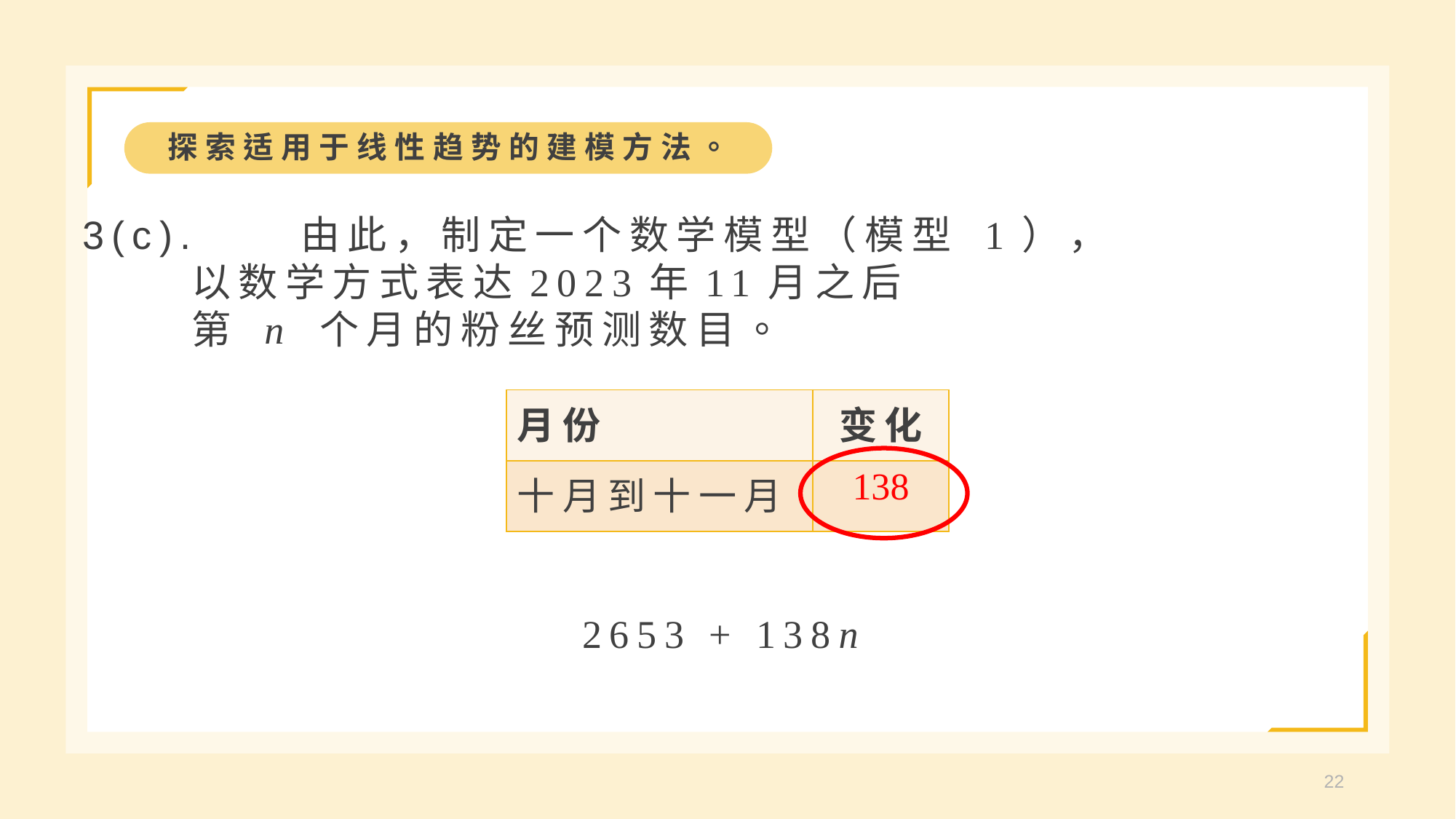

探索适用于线性趋势的建模方法。
3(c).	由此，制定一个数学模型（模型 1），
	以数学方式表达2023年11月之后
	第 n 个月的粉丝预测数目。

| 月份 | 变化 |
| --- | --- |
| 十月到十一月 | 138 |

2653 + 138n
22